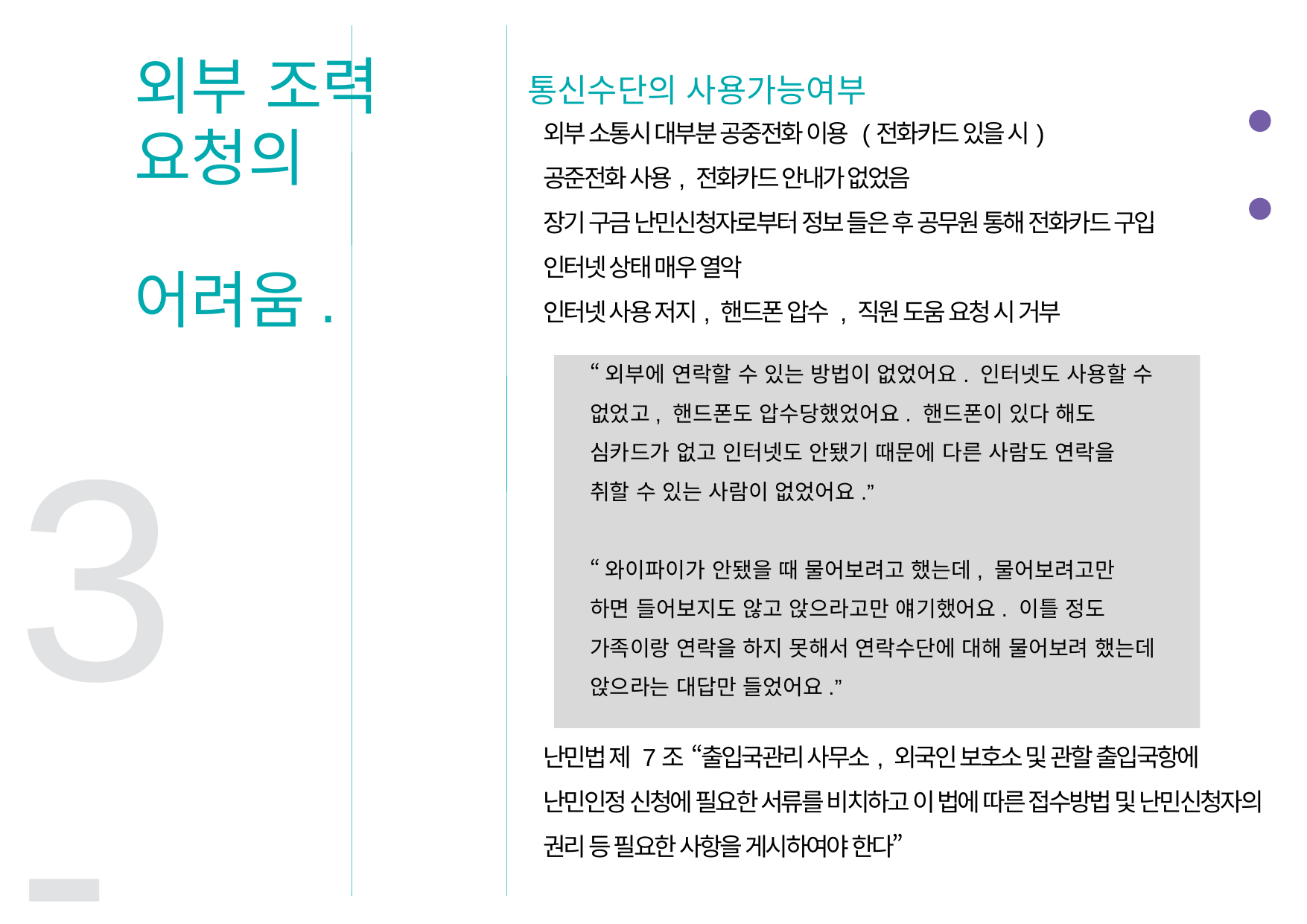

외부 조력
요청의

어려움.
통신수단의 사용가능여부

외부 소통시 대부분 공중전화 이용 (전화카드 있을 시)
공준전화 사용, 전화카드 안내가 없었음
장기 구금 난민신청자로부터 정보 들은 후 공무원 통해 전화카드 구입
인터넷 상태 매우 열악
인터넷 사용 저지, 핸드폰 압수 , 직원 도움 요청 시 거부

난민법 제 7조  “출입국관리 사무소, 외국인 보호소 및 관할 출입국항에 난민인정 신청에 필요한 서류를 비치하고 이 법에 따른 접수방법 및 난민신청자의 권리 등 필요한 사항을 게시하여야 한다”

“외부에 연락할 수 있는 방법이 없었어요. 인터넷도 사용할 수 없었고, 핸드폰도 압수당했었어요. 핸드폰이 있다 해도 심카드가 없고 인터넷도 안됐기 때문에 다른 사람도 연락을 취할 수 있는 사람이 없었어요.”

“와이파이가 안됐을 때 물어보려고 했는데, 물어보려고만 하면 들어보지도 않고 앉으라고만 얘기했어요. 이틀 정도 가족이랑 연락을 하지 못해서 연락수단에 대해 물어보려 했는데 앉으라는 대답만 들었어요.”

3-1